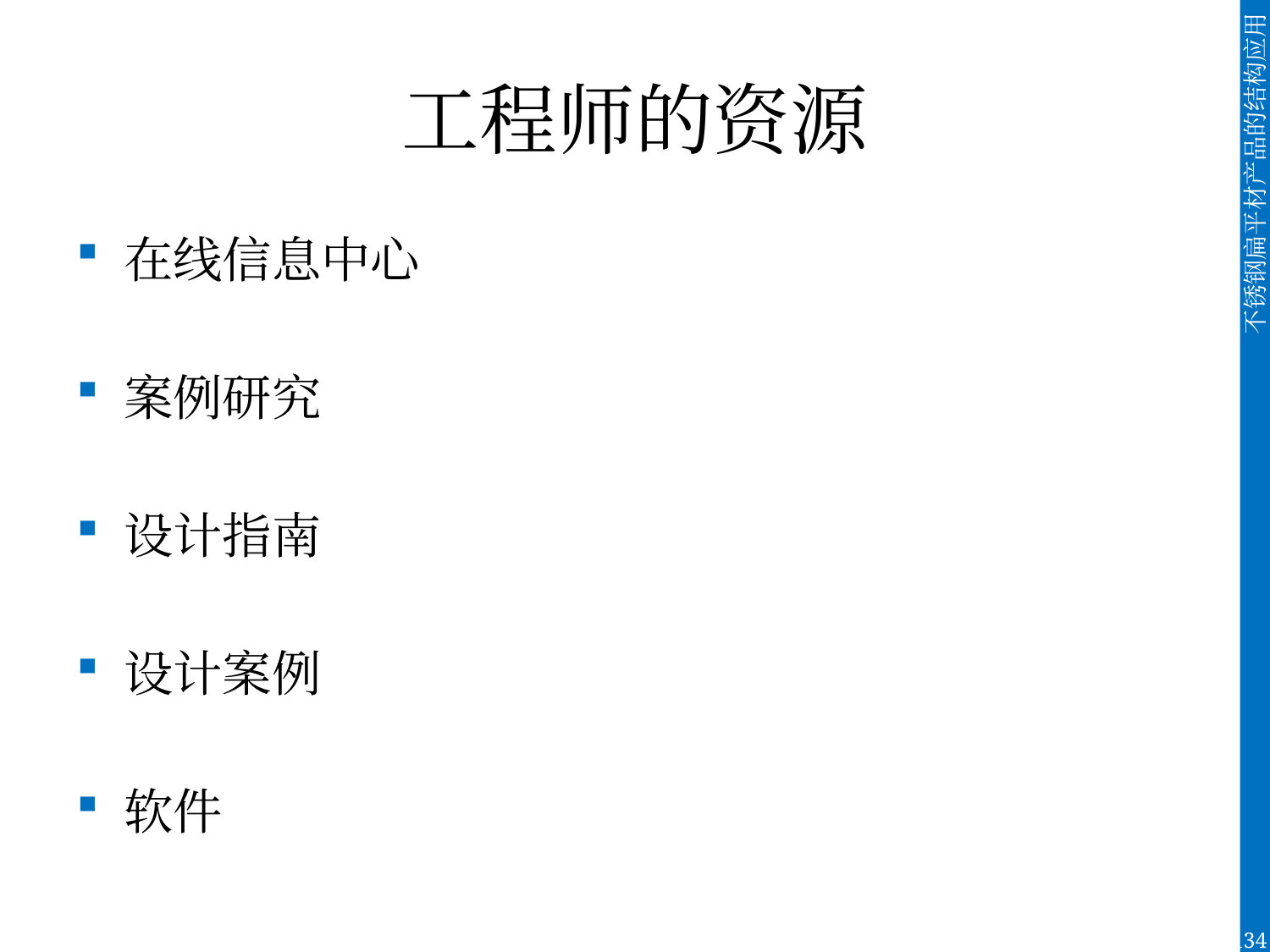

# 工程师的资源
在线信息中心

案例研究

设计指南

设计案例

软件
134